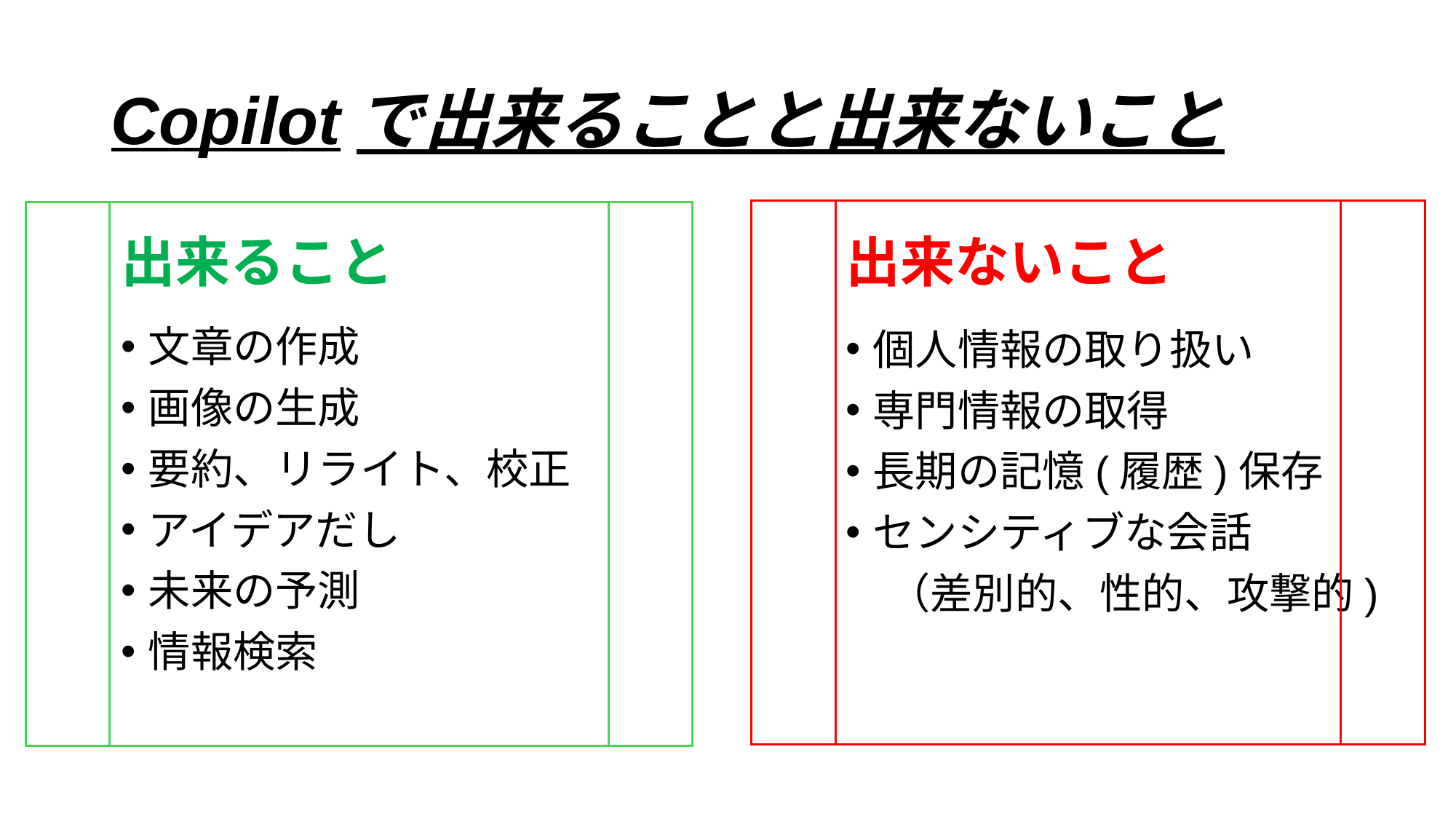

# Copilotで出来ることと出来ないこと
出来ること

出来ないこと

文章の作成
画像の生成
要約、リライト、校正
アイデアだし
未来の予測
情報検索
個人情報の取り扱い
専門情報の取得
長期の記憶(履歴)保存
センシティブな会話
　（差別的、性的、攻撃的)